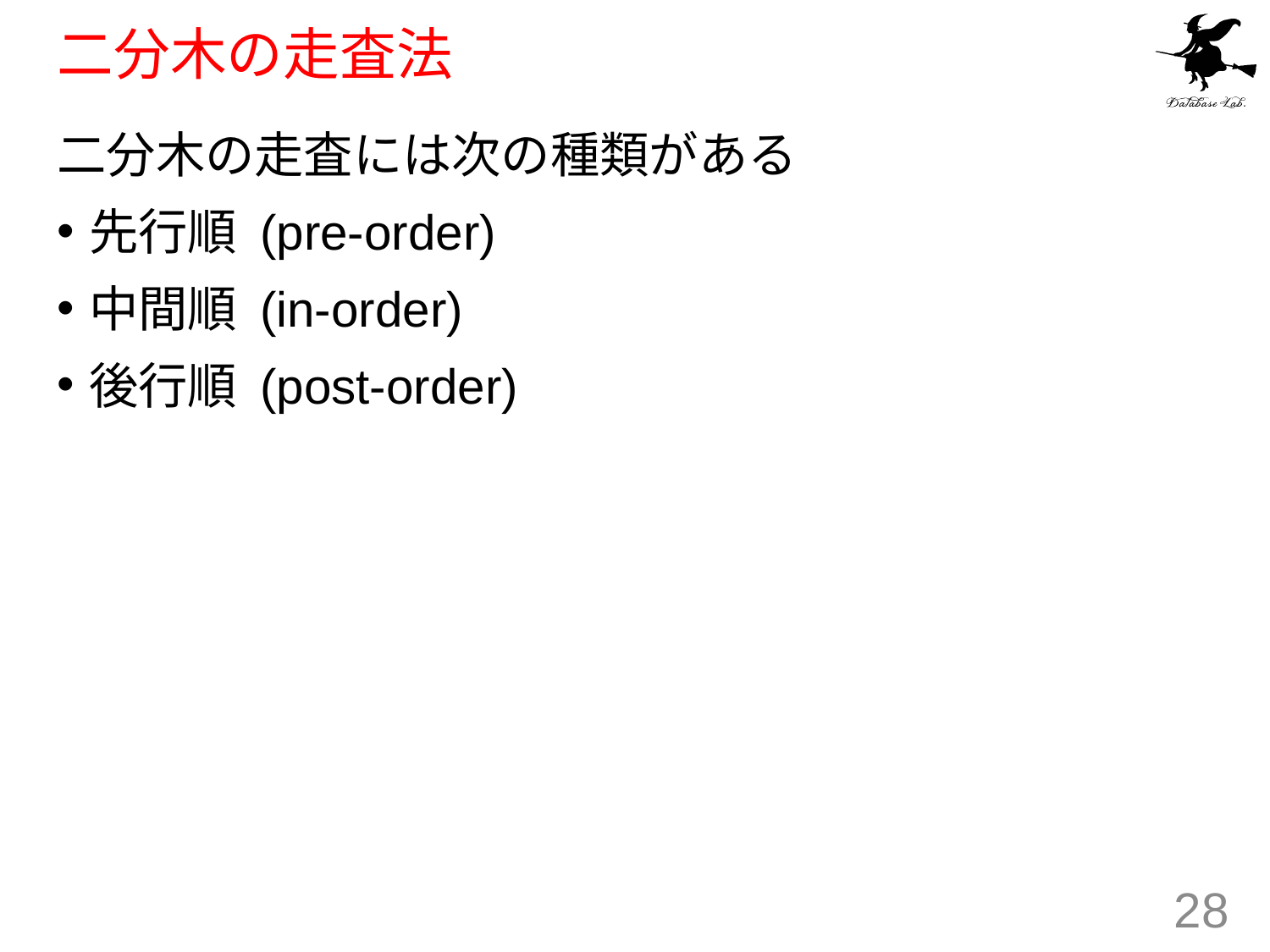

# 二分木の走査法
二分木の走査には次の種類がある
先行順 (pre-order)
中間順 (in-order)
後行順 (post-order)

28